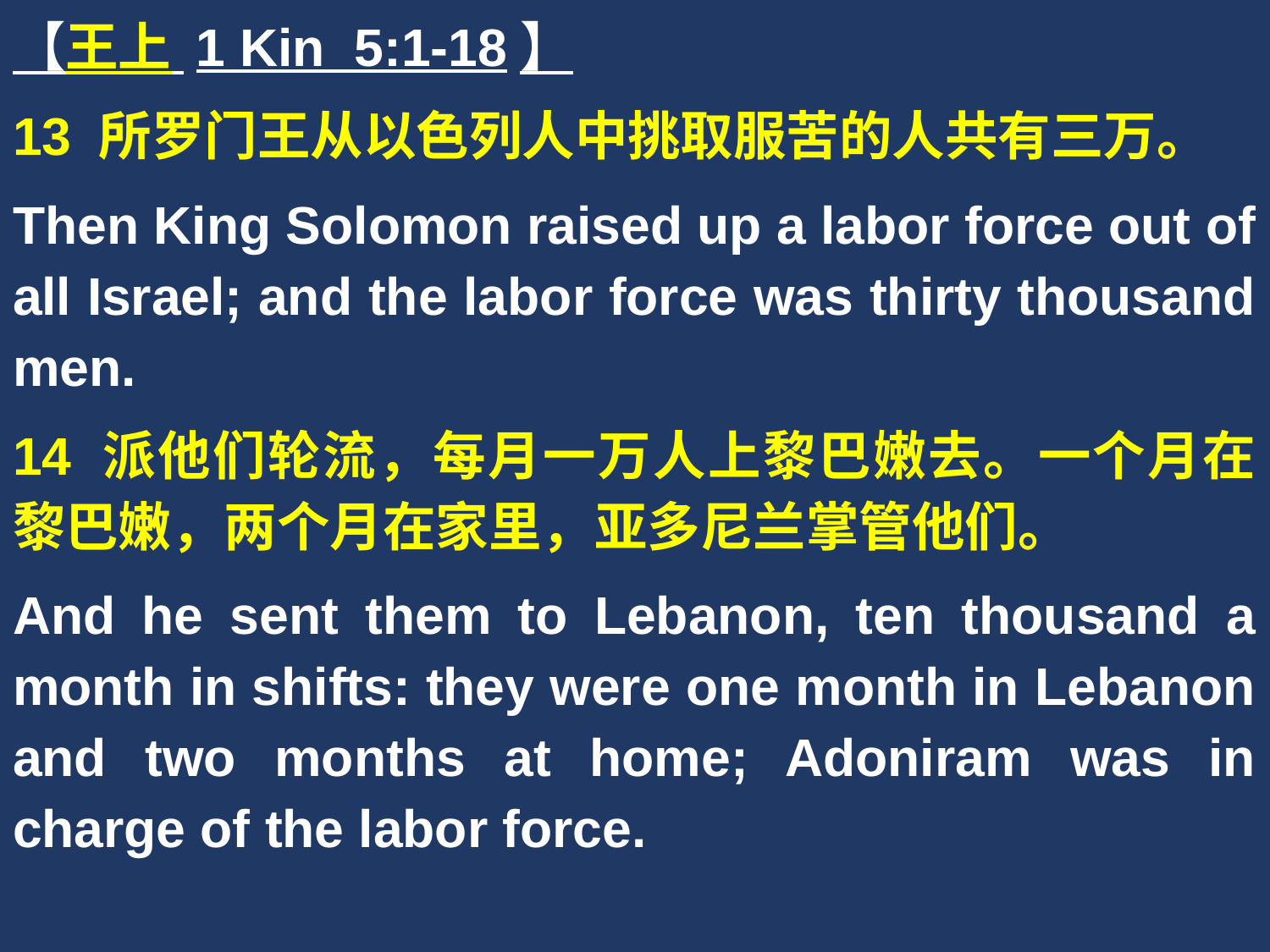

【王上 1 Kin  5:1-18】
13 所罗门王从以色列人中挑取服苦的人共有三万。
Then King Solomon raised up a labor force out of all Israel; and the labor force was thirty thousand men.
14 派他们轮流，每月一万人上黎巴嫩去。一个月在黎巴嫩，两个月在家里，亚多尼兰掌管他们。
And he sent them to Lebanon, ten thousand a month in shifts: they were one month in Lebanon and two months at home; Adoniram was in charge of the labor force.